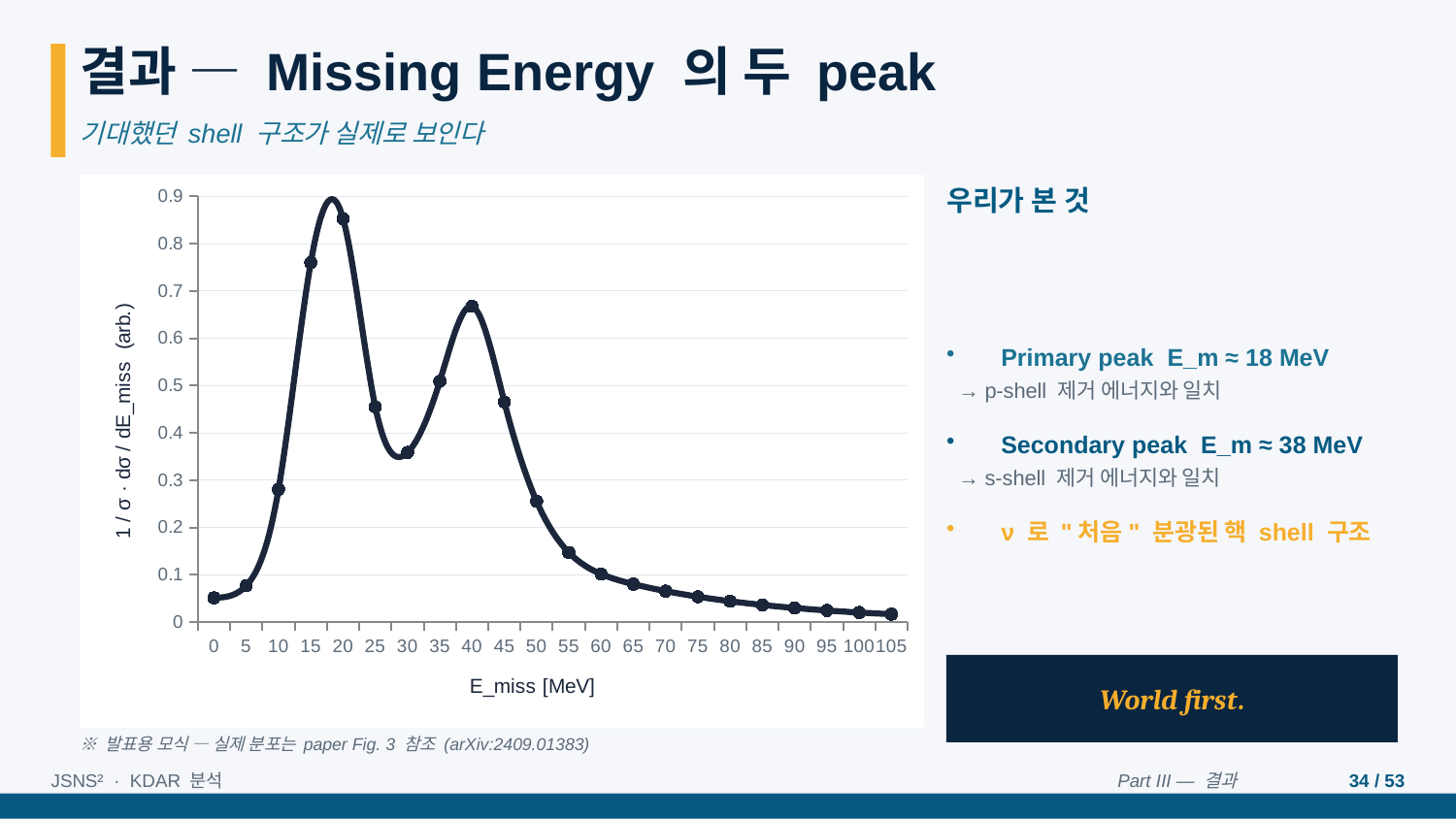

결과 — Missing Energy 의 두 peak

기대했던 shell 구조가 실제로 보인다

### Chart

| Category | JSNS² data (모식) |
|---|---|
| 0 | 0.05114250800126742 |
| 5 | 0.07702066132603938 |
| 10 | 0.2804349137202215 |
| 15 | 0.7598972557166016 |
| 20 | 0.8529508277525596 |
| 25 | 0.45495728699222054 |
| 30 | 0.3586371386643267 |
| 35 | 0.5092988776821024 |
| 40 | 0.6674034437404627 |
| 45 | 0.4654340673330114 |
| 50 | 0.2554006218725396 |
| 55 | 0.14705091017377703 |
| 60 | 0.10145952944604397 |
| 65 | 0.080131353647631 |
| 70 | 0.0653703612740895 |
| 75 | 0.05357673613534933 |
| 80 | 0.04396218129077091 |
| 85 | 0.03610649083228 |
| 90 | 0.029681786262643874 |
| 95 | 0.024422637561716795 |
| 100 | 0.02011367036724929 |
| 105 | 0.016579982474352 |
우리가 본 것
Primary peak  E_m ≈ 18 MeV
  → p-shell 제거 에너지와 일치

Secondary peak  E_m ≈ 38 MeV
  → s-shell 제거 에너지와 일치

ν 로 "처음" 분광된 핵 shell 구조

World first.
※ 발표용 모식 — 실제 분포는 paper Fig. 3 참조 (arXiv:2409.01383)
JSNS²  ·  KDAR 분석
Part III — 결과
34 / 53